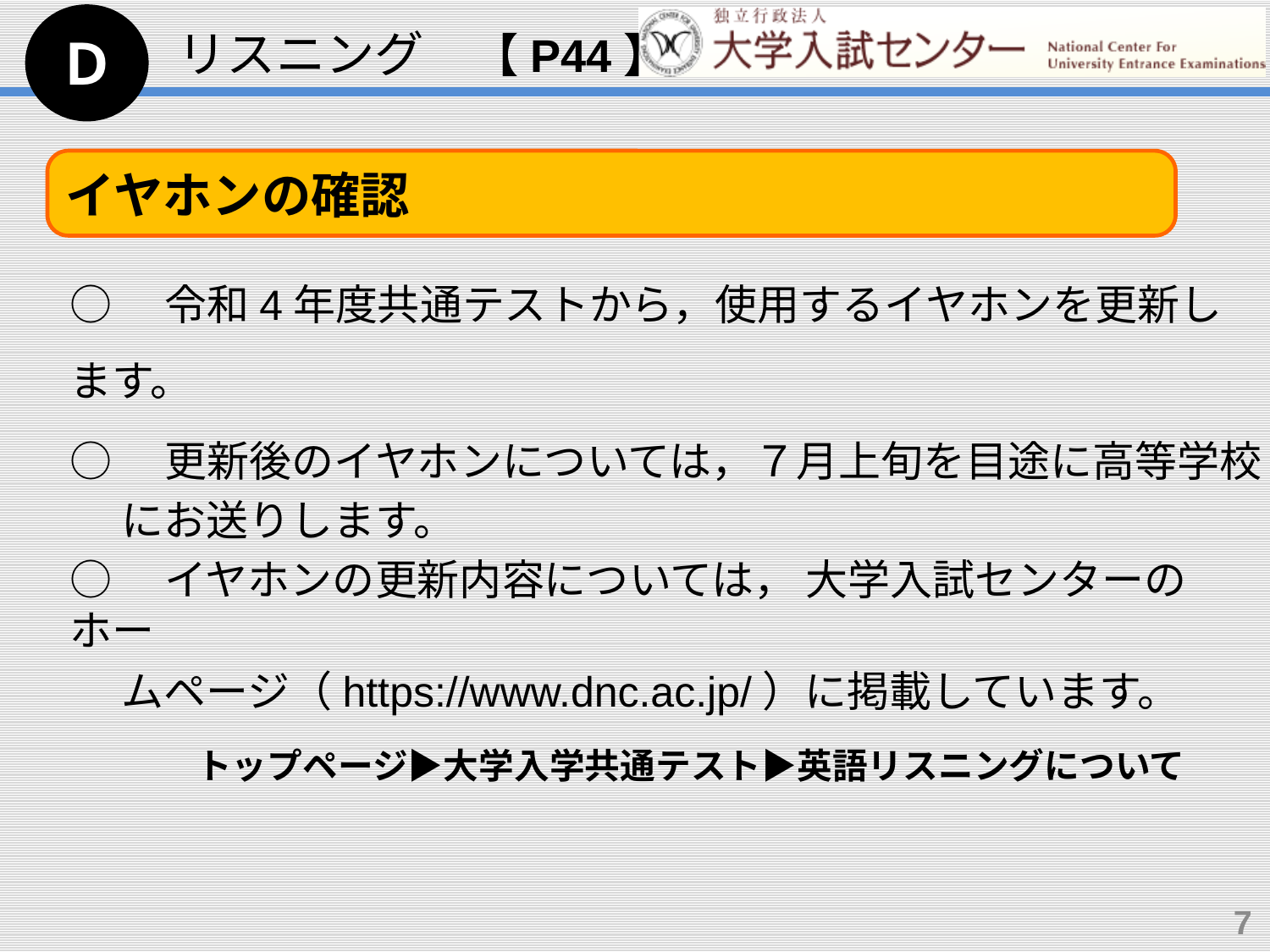

Ｄ

リスニング　【P44】
イヤホンの確認
○　令和4年度共通テストから，使用するイヤホンを更新します。
○　更新後のイヤホンについては，７月上旬を目途に高等学校
　 にお送りします。
○　イヤホンの更新内容については， 大学入試センターのホー
　 ムページ（https://www.dnc.ac.jp/）に掲載しています。
　　　トップページ▶大学入学共通テスト▶英語リスニングについて

7